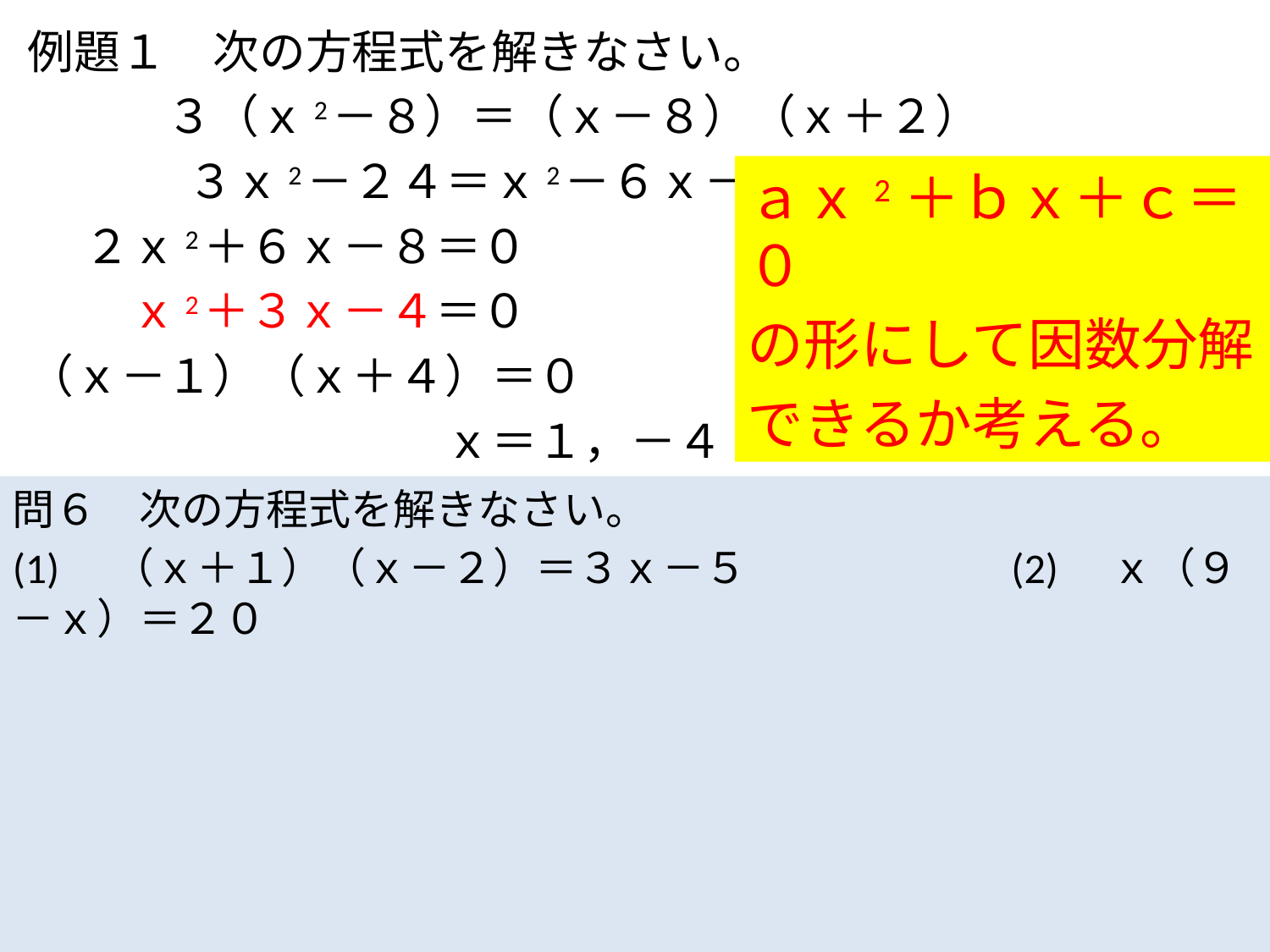

例題１　次の方程式を解きなさい。
　　　３（ｘ2－８）＝（ｘ－８）（ｘ＋２）
　　　  ３ｘ2－２４＝ｘ2－６ｘ－１６
　 ２ｘ2＋６ｘ－８＝０
　 　ｘ2＋３ｘ－４＝０
（ｘ－１）（ｘ＋４）＝０
　　　　　　　　　ｘ＝１，－４
ａｘ2＋ｂｘ＋ｃ＝０
の形にして因数分解
できるか考える。

問６　次の方程式を解きなさい。
(1)　（ｘ＋１）（ｘ－２）＝３ｘ－５　　　　　　(2)　ｘ（９－ｘ）＝２０